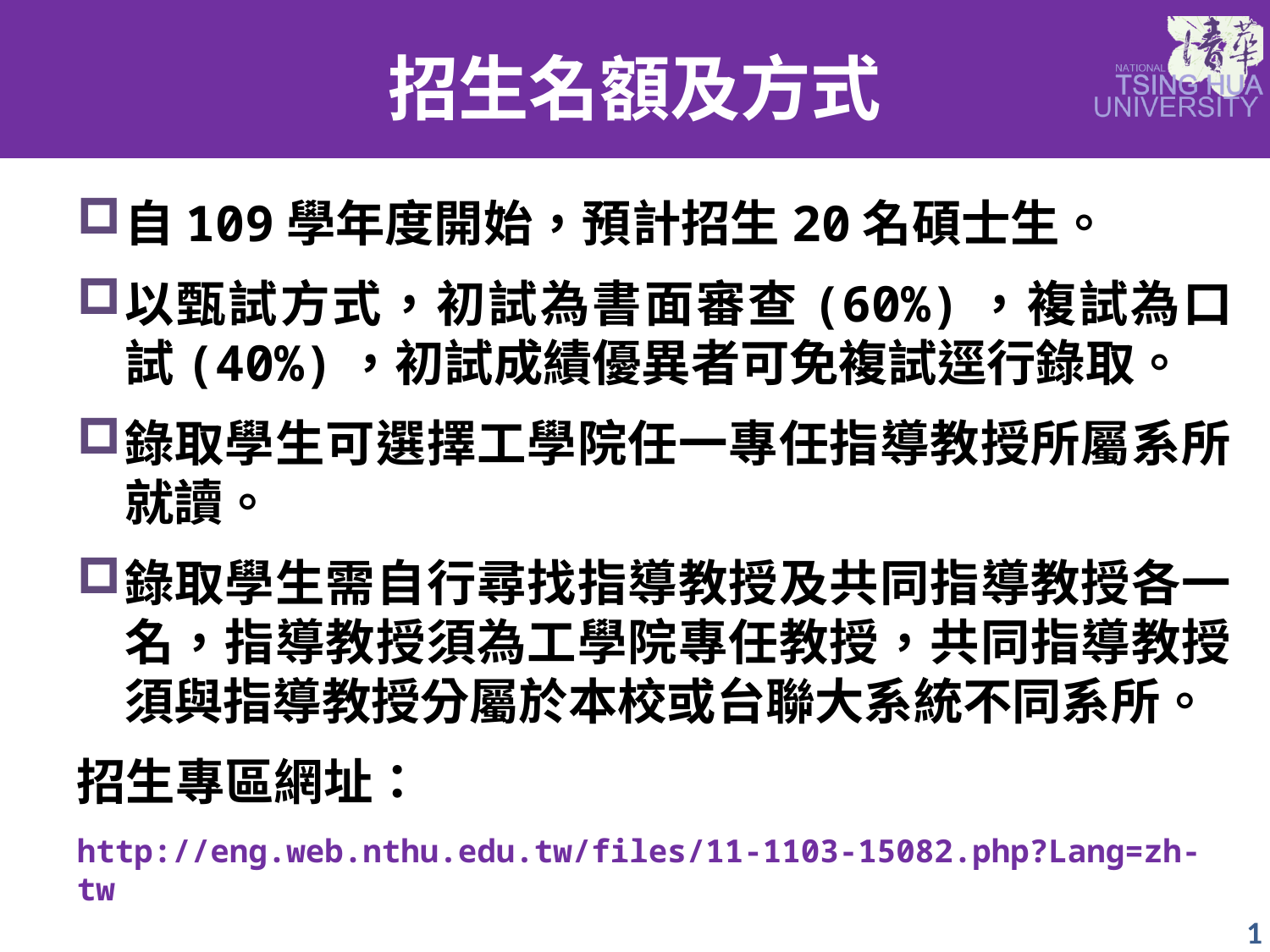

# 招生名額及方式
自109學年度開始，預計招生20名碩士生。
以甄試方式，初試為書面審查(60%)，複試為口試(40%)，初試成績優異者可免複試逕行錄取。
錄取學生可選擇工學院任一專任指導教授所屬系所就讀。
錄取學生需自行尋找指導教授及共同指導教授各一名，指導教授須為工學院專任教授，共同指導教授須與指導教授分屬於本校或台聯大系統不同系所。
招生專區網址：
http://eng.web.nthu.edu.tw/files/11-1103-15082.php?Lang=zh-tw